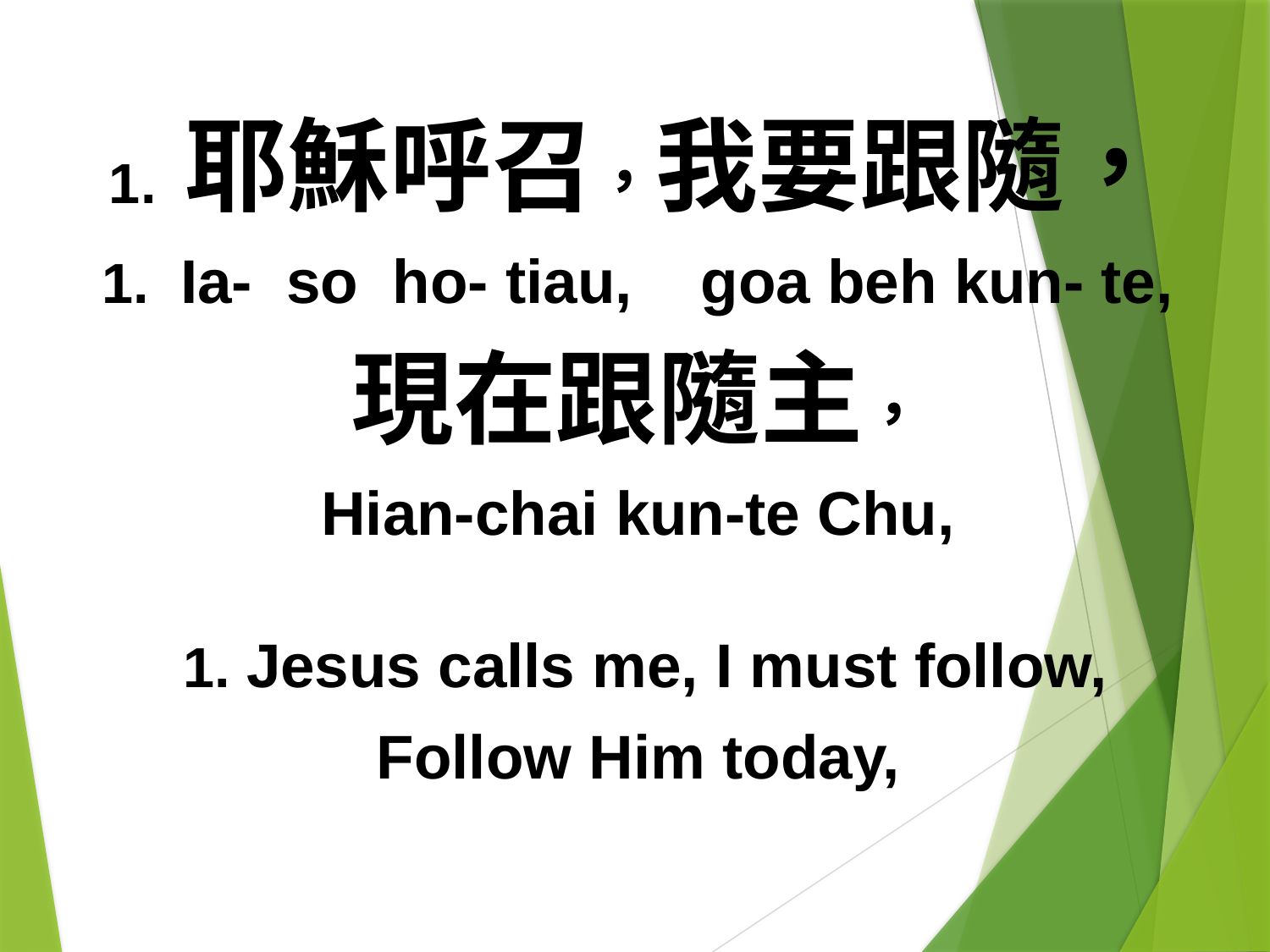

1. 耶穌呼召，我要跟隨，
1.  Ia-  so  ho- tiau,    goa beh kun- te,
現在跟隨主，
Hian-chai kun-te Chu,

 1. Jesus calls me, I must follow,
Follow Him today,